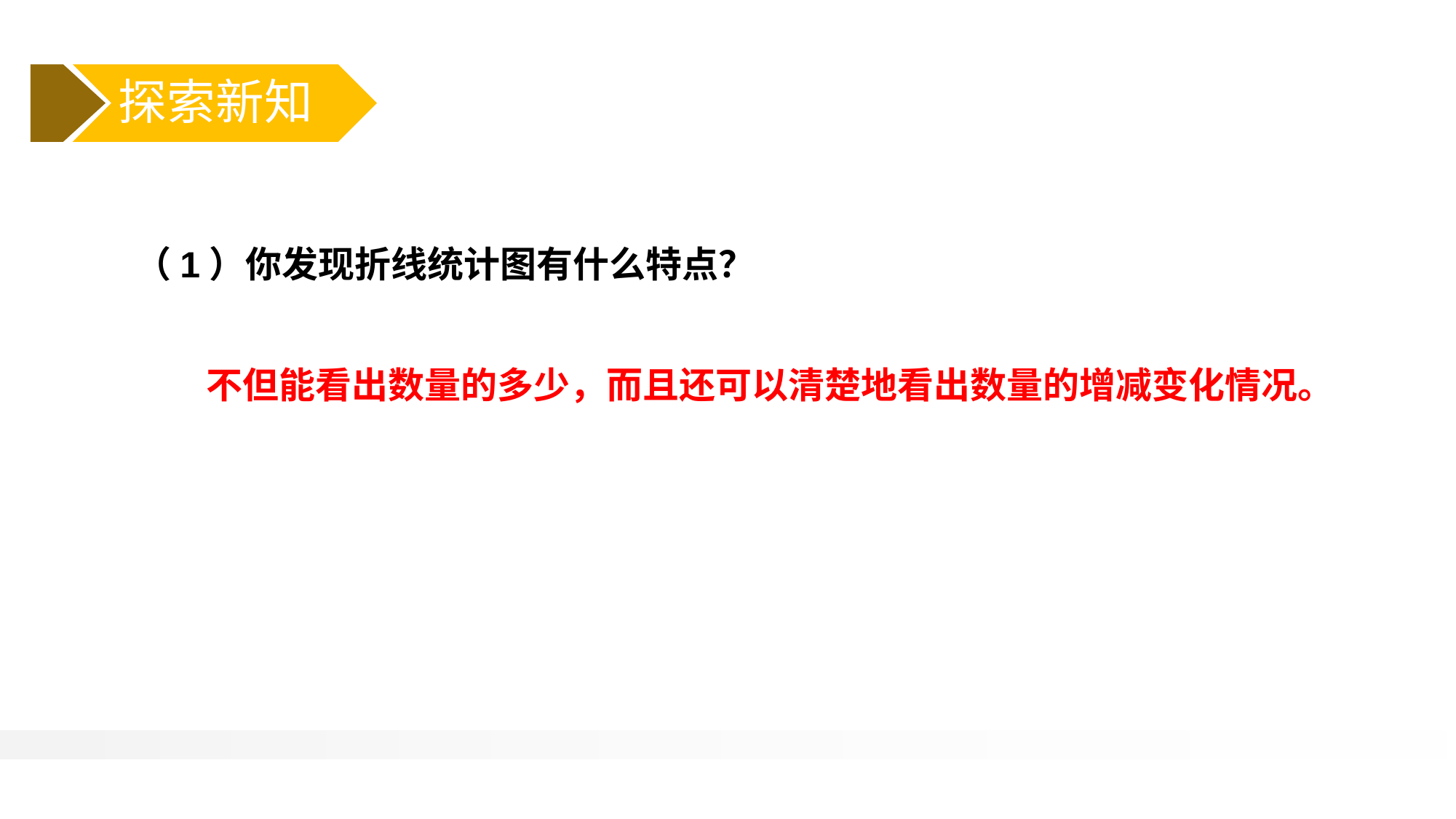

（1）你发现折线统计图有什么特点？
不但能看出数量的多少，而且还可以清楚地看出数量的增减变化情况。